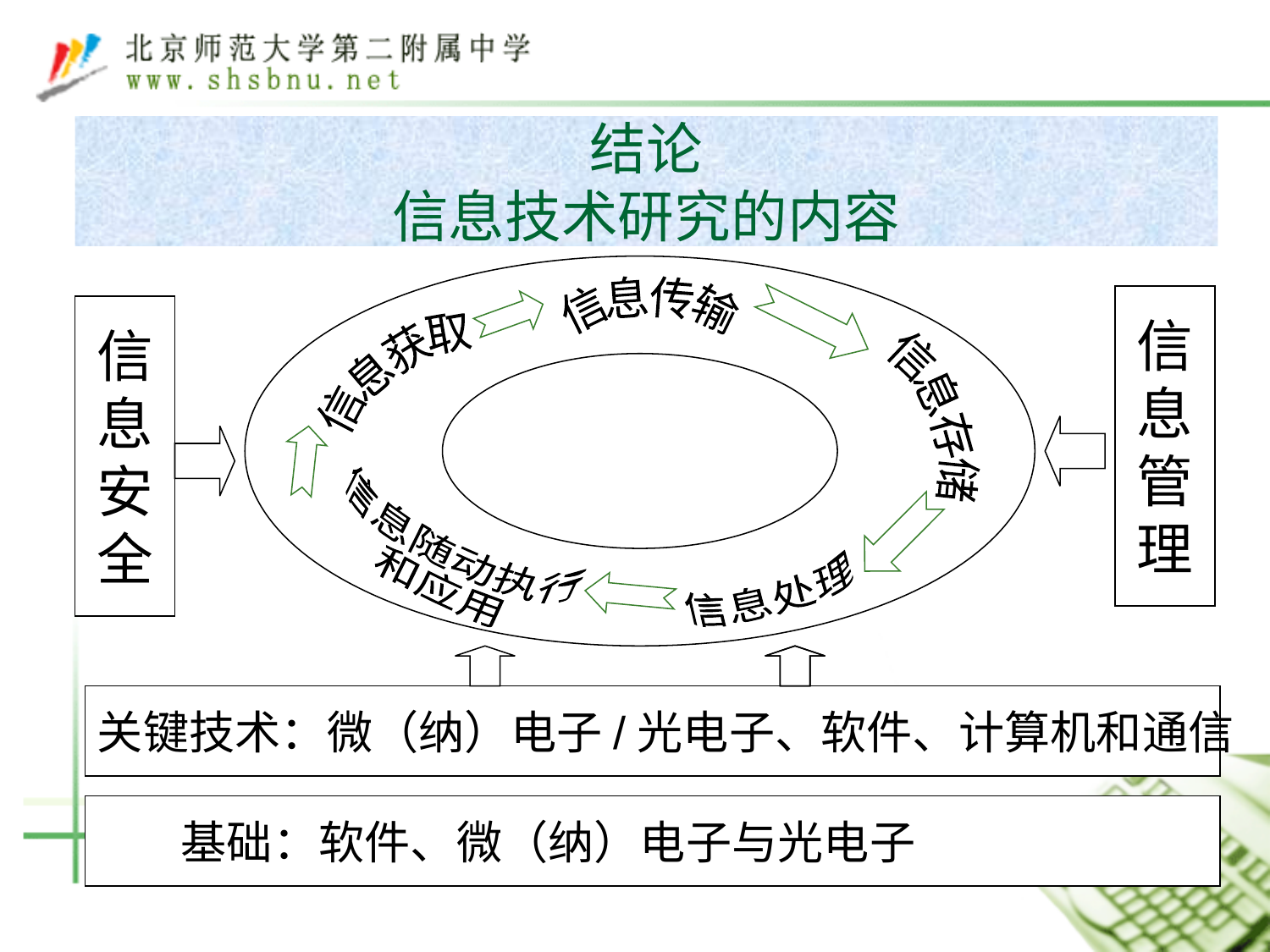

结论
信息技术研究的内容

信
息
管
理

信息传输
信
息
安
全

信息获取
信息存储

信息随动执行
和应用

信息处理

关键技术：微（纳）电子/光电子、软件、计算机和通信
       基础：软件、微（纳）电子与光电子